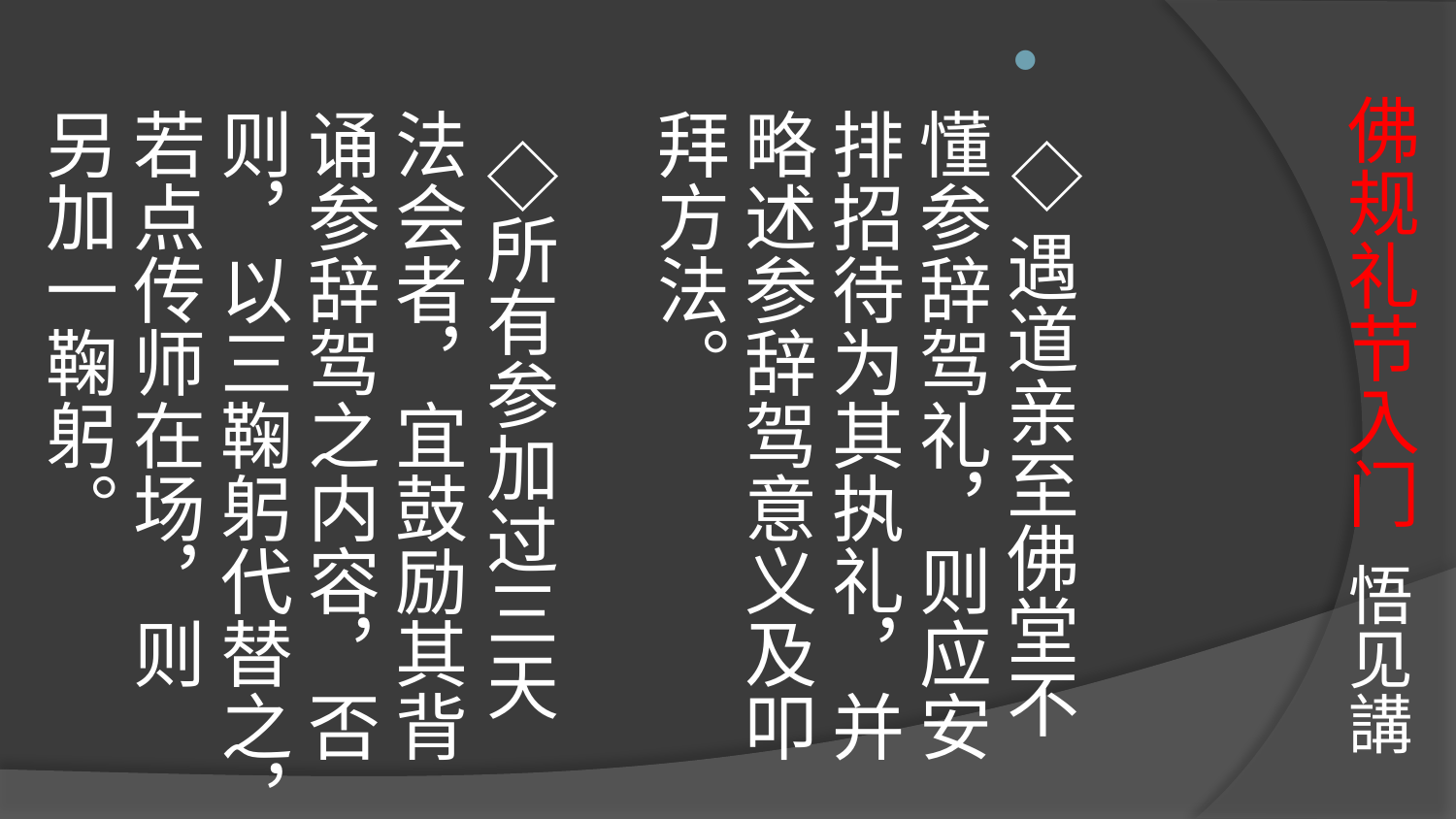

# 佛规礼节入门  悟见講
  ◇遇道亲至佛堂不懂参辞驾礼，则应安排招待为其执礼，并略述参辞驾意义及叩拜方法。
  ◇所有参加过三天法会者，宜鼓励其背诵参辞驾之内容，否则，以三鞠躬代替之，若点传师在场，则
另加一鞠躬。